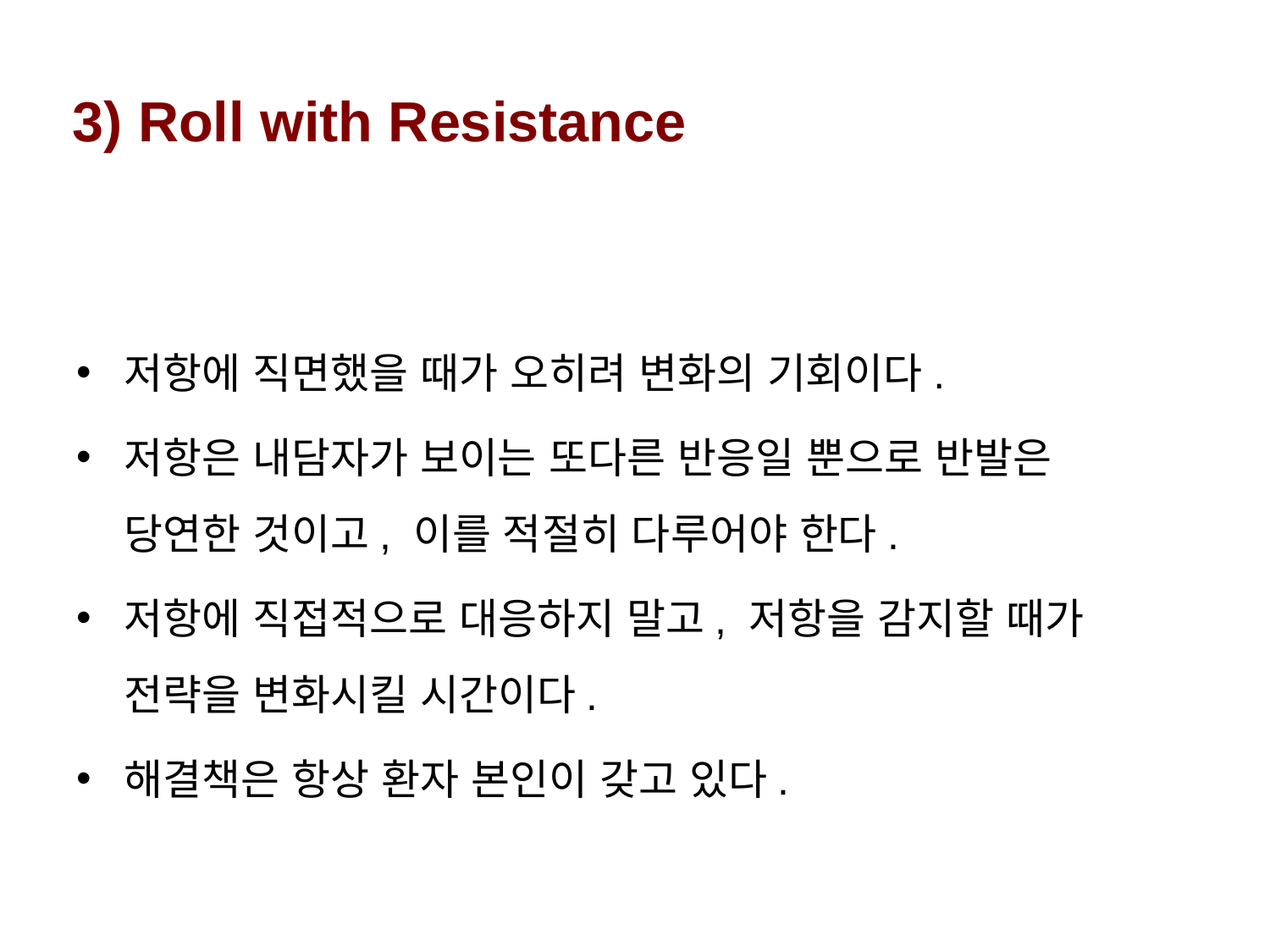

# 3) Roll with Resistance
저항에 직면했을 때가 오히려 변화의 기회이다.
저항은 내담자가 보이는 또다른 반응일 뿐으로 반발은 당연한 것이고, 이를 적절히 다루어야 한다.
저항에 직접적으로 대응하지 말고, 저항을 감지할 때가 전략을 변화시킬 시간이다.
해결책은 항상 환자 본인이 갖고 있다.